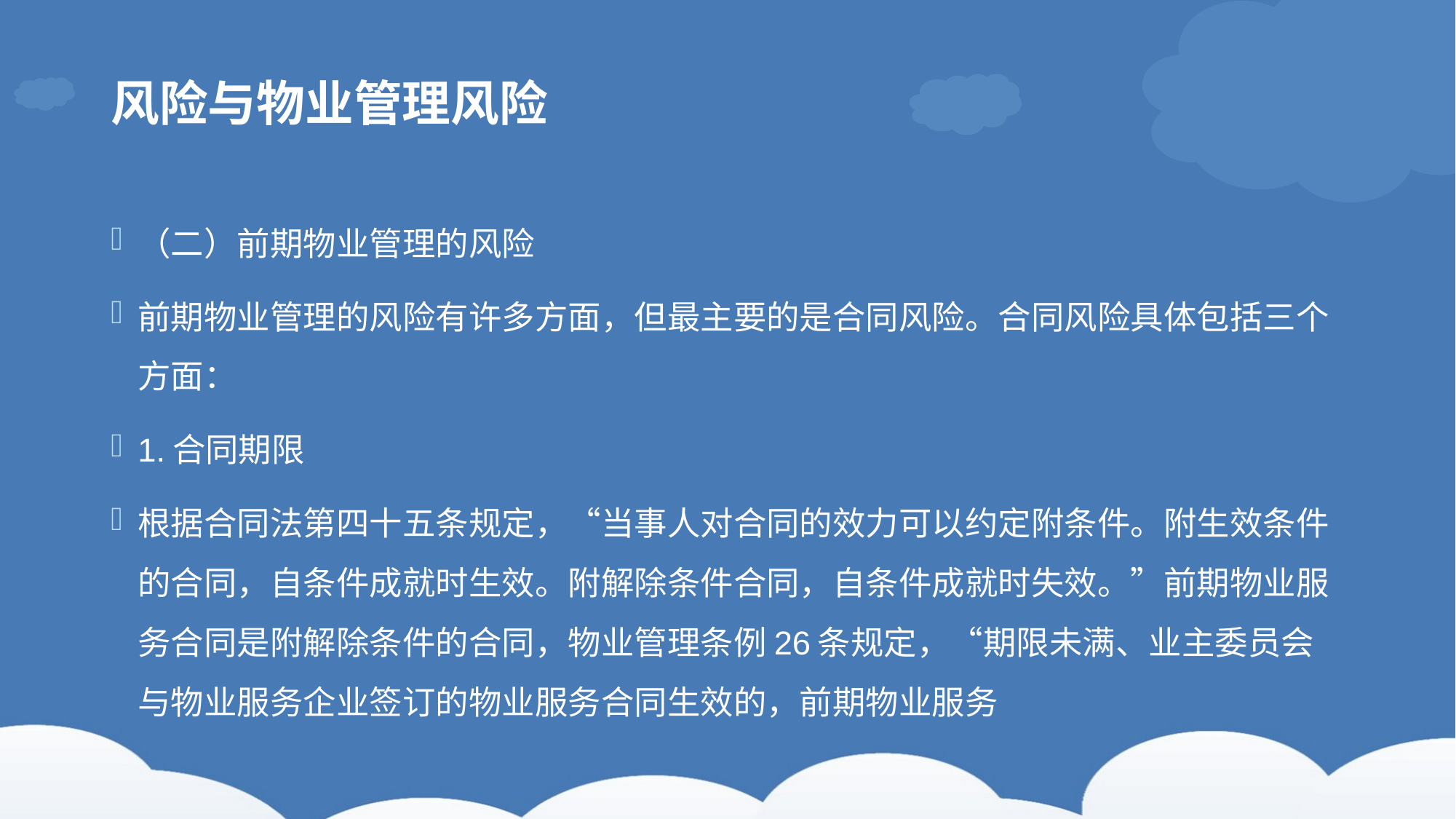

# 风险与物业管理风险
（二）前期物业管理的风险
前期物业管理的风险有许多方面，但最主要的是合同风险。合同风险具体包括三个方面：
1.合同期限
根据合同法第四十五条规定，“当事人对合同的效力可以约定附条件。附生效条件的合同，自条件成就时生效。附解除条件合同，自条件成就时失效。”前期物业服务合同是附解除条件的合同，物业管理条例26条规定，“期限未满、业主委员会与物业服务企业签订的物业服务合同生效的，前期物业服务